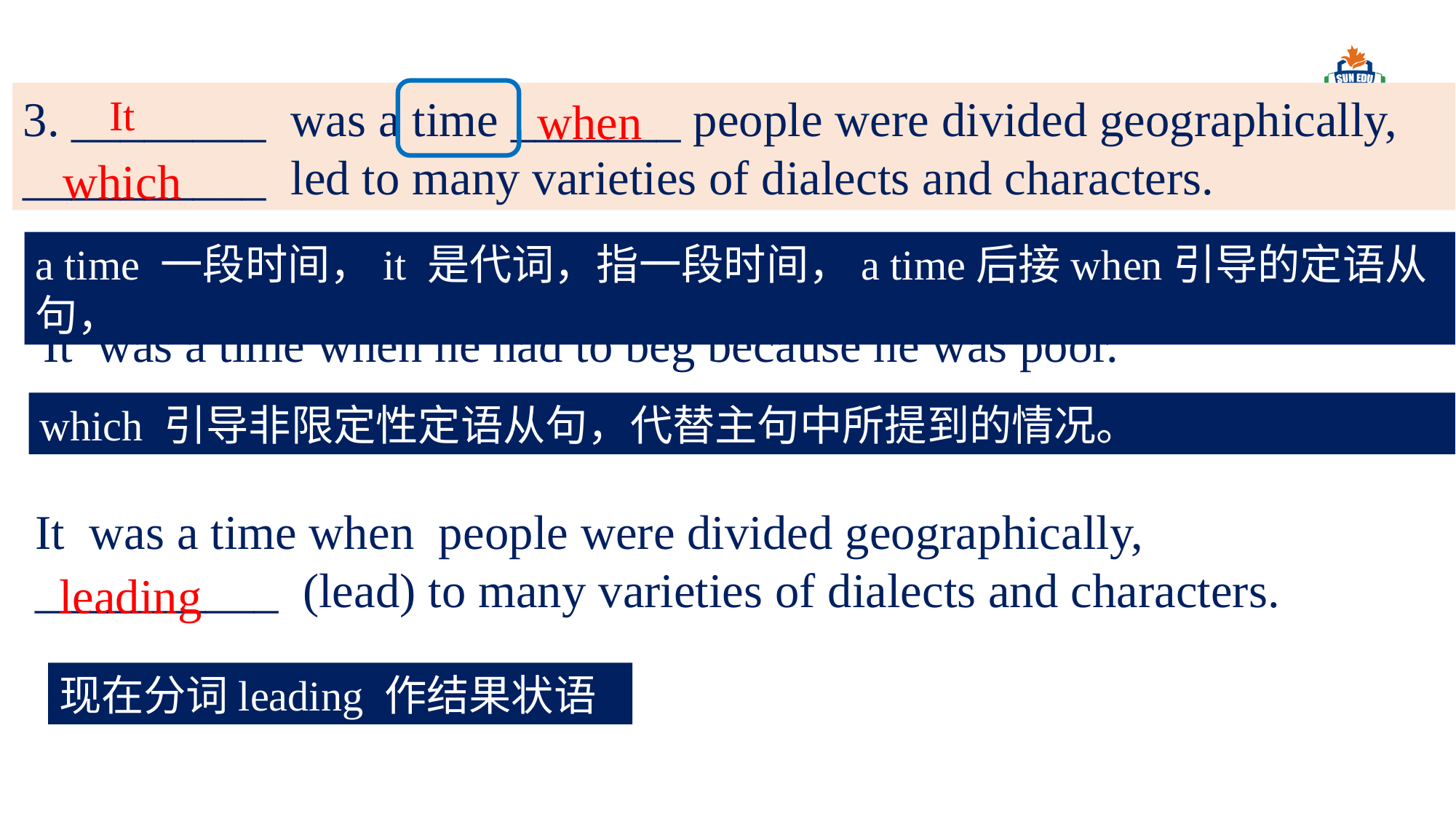

3. ________  was a time _______ people were divided geographically, __________  led to many varieties of dialects and characters.
It
when
which
a time 一段时间，it 是代词，指一段时间，a time后接when引导的定语从句，
It  was a time when he had to beg because he was poor.
which 引导非限定性定语从句，代替主句中所提到的情况。
It  was a time when  people were divided geographically, __________  (lead) to many varieties of dialects and characters.
leading
现在分词leading 作结果状语